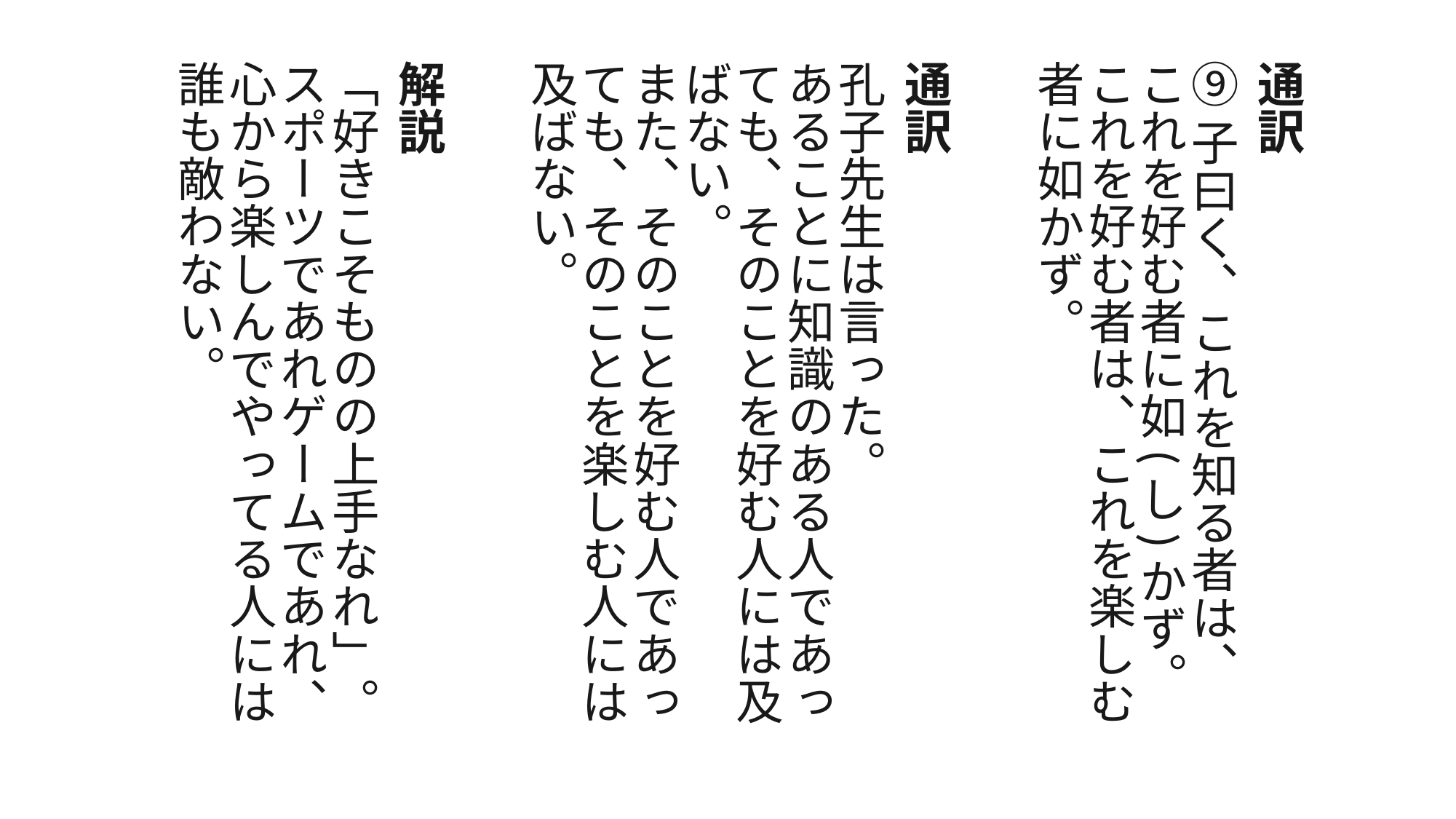

通訳
⑨子曰く、これを知る者は、これを好む者に如(し)かず。
これを好む者は、これを楽しむ者に如かず。

通訳
孔子先生は言った。
あることに知識のある人であっても、そのことを好む人には及ばない。
また、そのことを好む人であっても、そのことを楽しむ人には及ばない。

解説
「好きこそものの上手なれ」。スポーツであれゲームであれ、心から楽しんでやってる人には誰も敵わない。